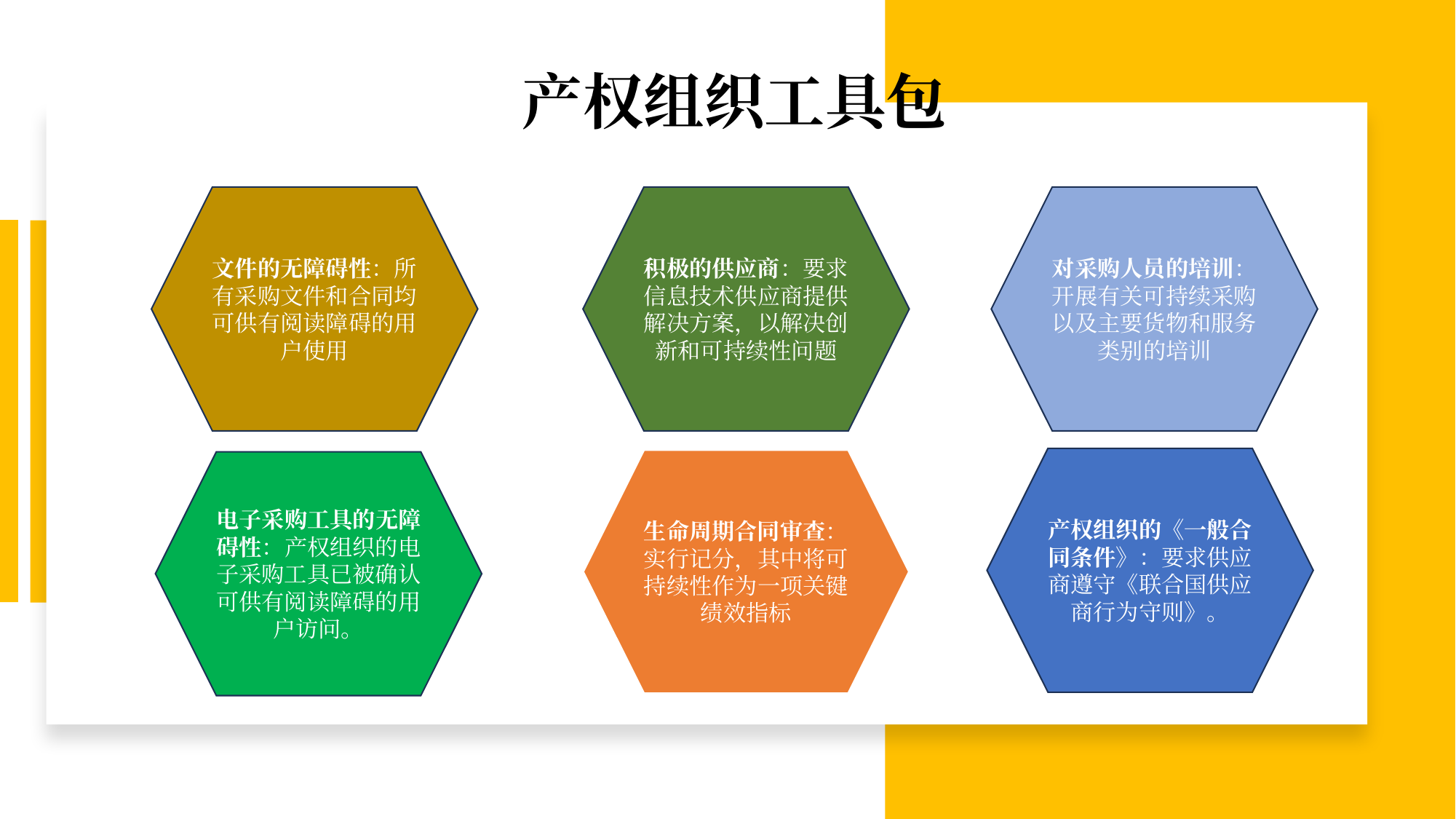

# 产权组织工具包

文件的无障碍性：所有采购文件和合同均可供有阅读障碍的用户使用
积极的供应商：要求 信息技术供应商提供解决方案，以解决创新和可持续性问题
对采购人员的培训：开展有关可持续采购以及主要货物和服务类别的培训

产权组织的《一般合同条件》：要求供应商遵守《联合国供应商行为守则》。
生命周期合同审查：实行记分，其中将可持续性作为一项关键绩效指标
电子采购工具的无障碍性：产权组织的电子采购工具已被确认可供有阅读障碍的用户访问。